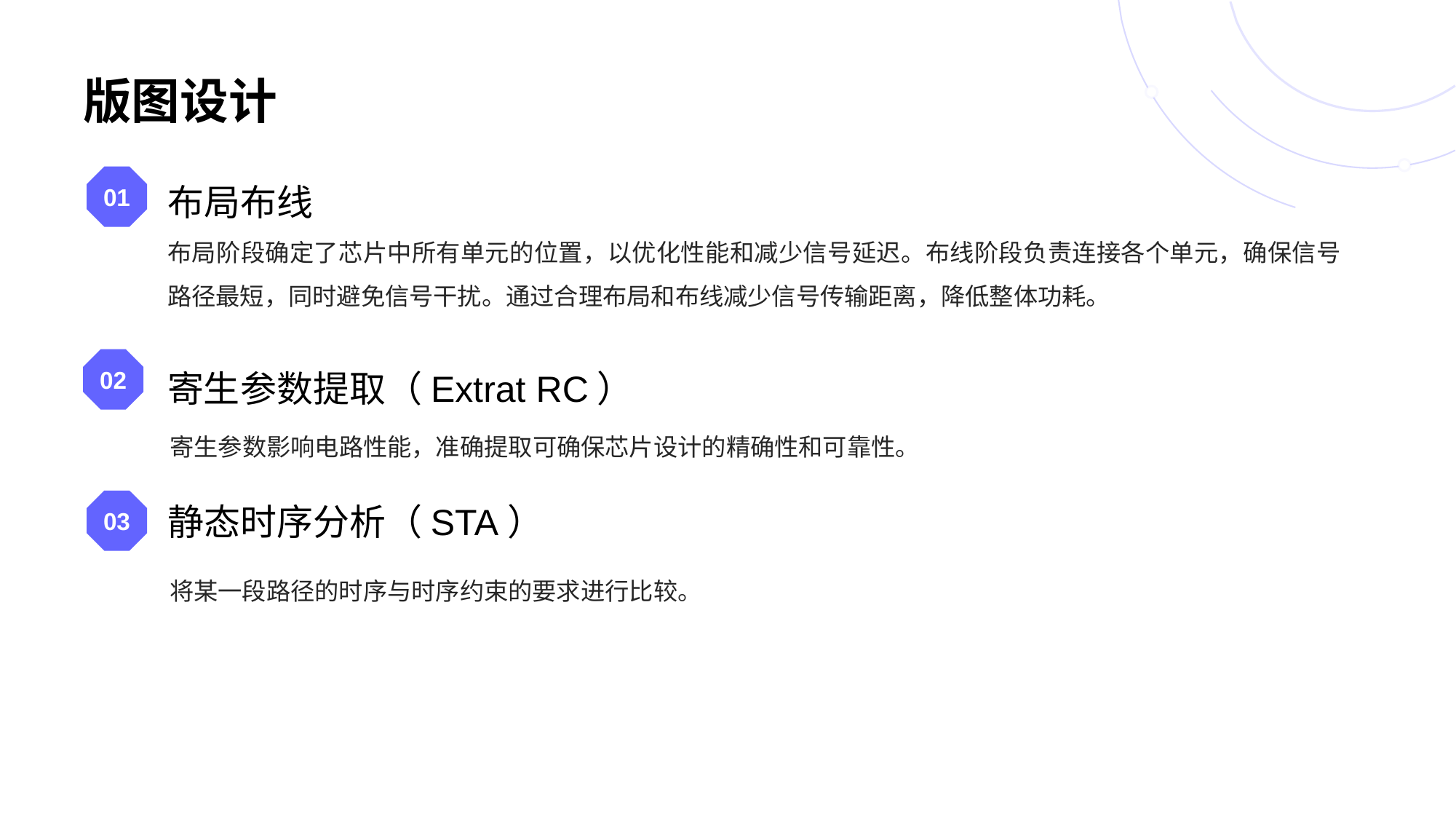

# 版图设计
01
布局布线
布局阶段确定了芯片中所有单元的位置，以优化性能和减少信号延迟。布线阶段负责连接各个单元，确保信号路径最短，同时避免信号干扰。通过合理布局和布线减少信号传输距离，降低整体功耗。

02
寄生参数提取（Extrat RC）
寄生参数影响电路性能，准确提取可确保芯片设计的精确性和可靠性。

03
静态时序分析（STA）
将某一段路径的时序与时序约束的要求进行比较。